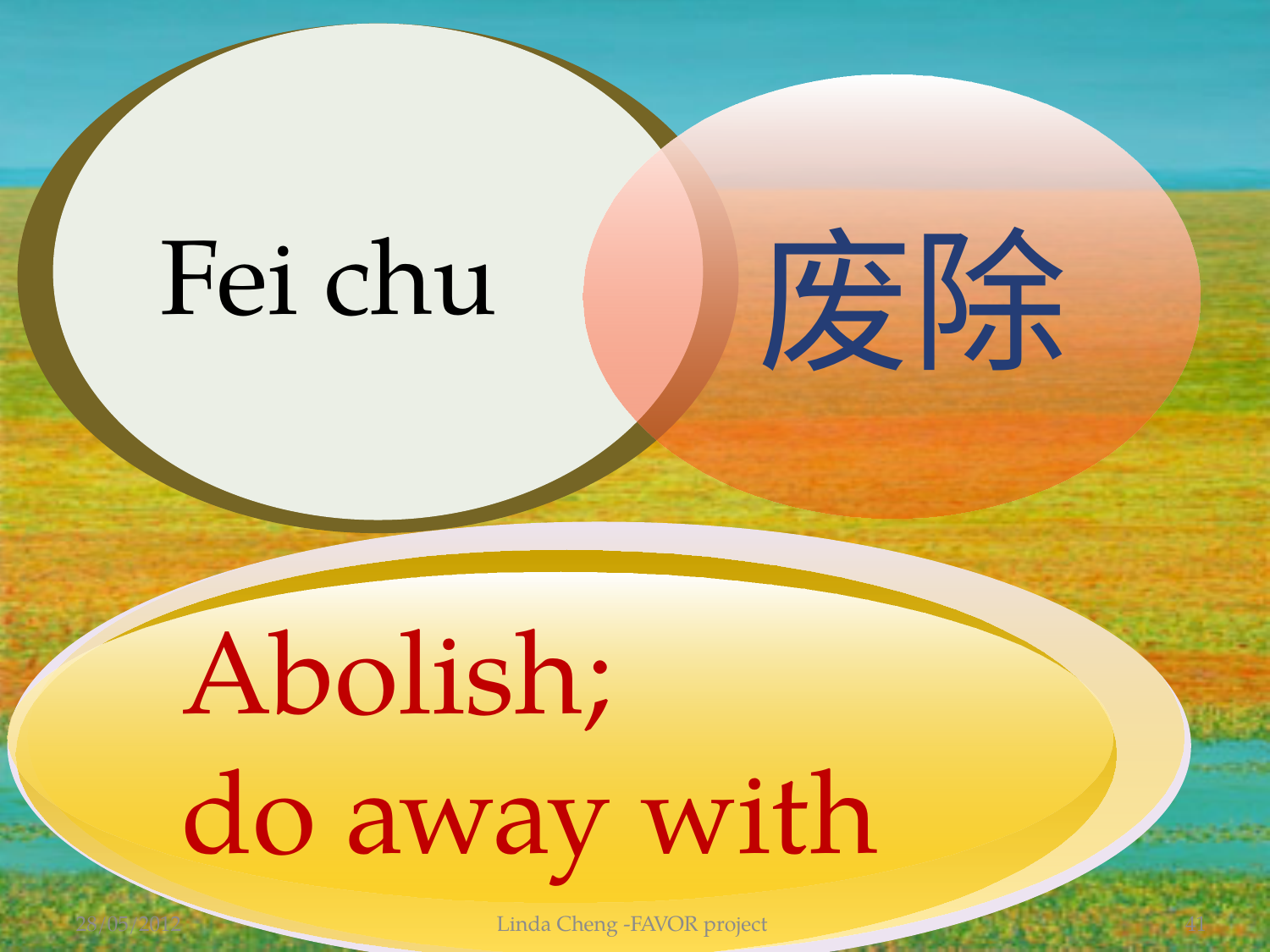

Fei chu
 废除

Abolish;
do away with
28/05/2012
Linda Cheng -FAVOR project
41